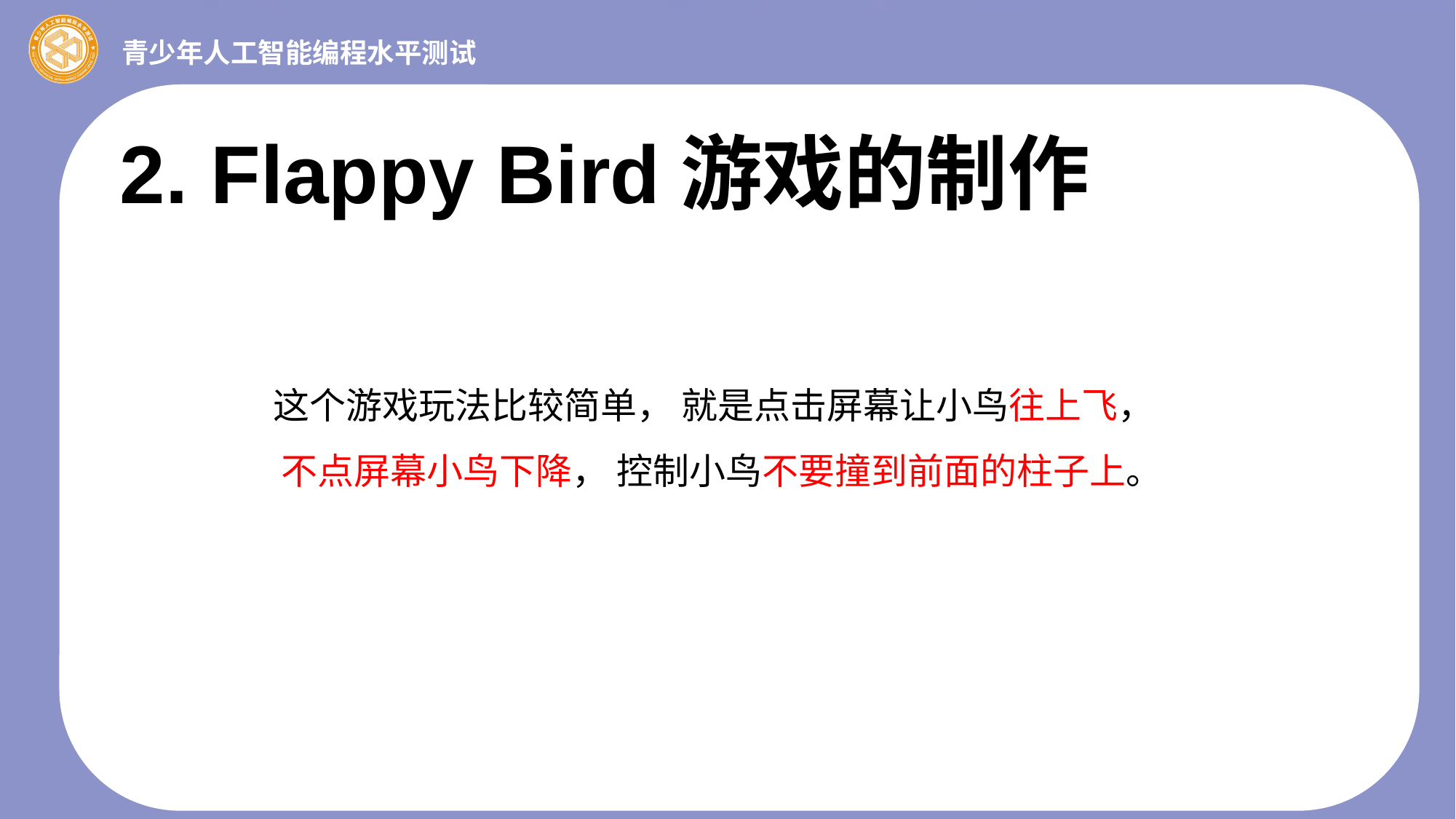

2. Flappy Bird游戏的制作
这个游戏玩法比较简单， 就是点击屏幕让小鸟往上飞， 不点屏幕小鸟下降， 控制小鸟不要撞到前面的柱子上。